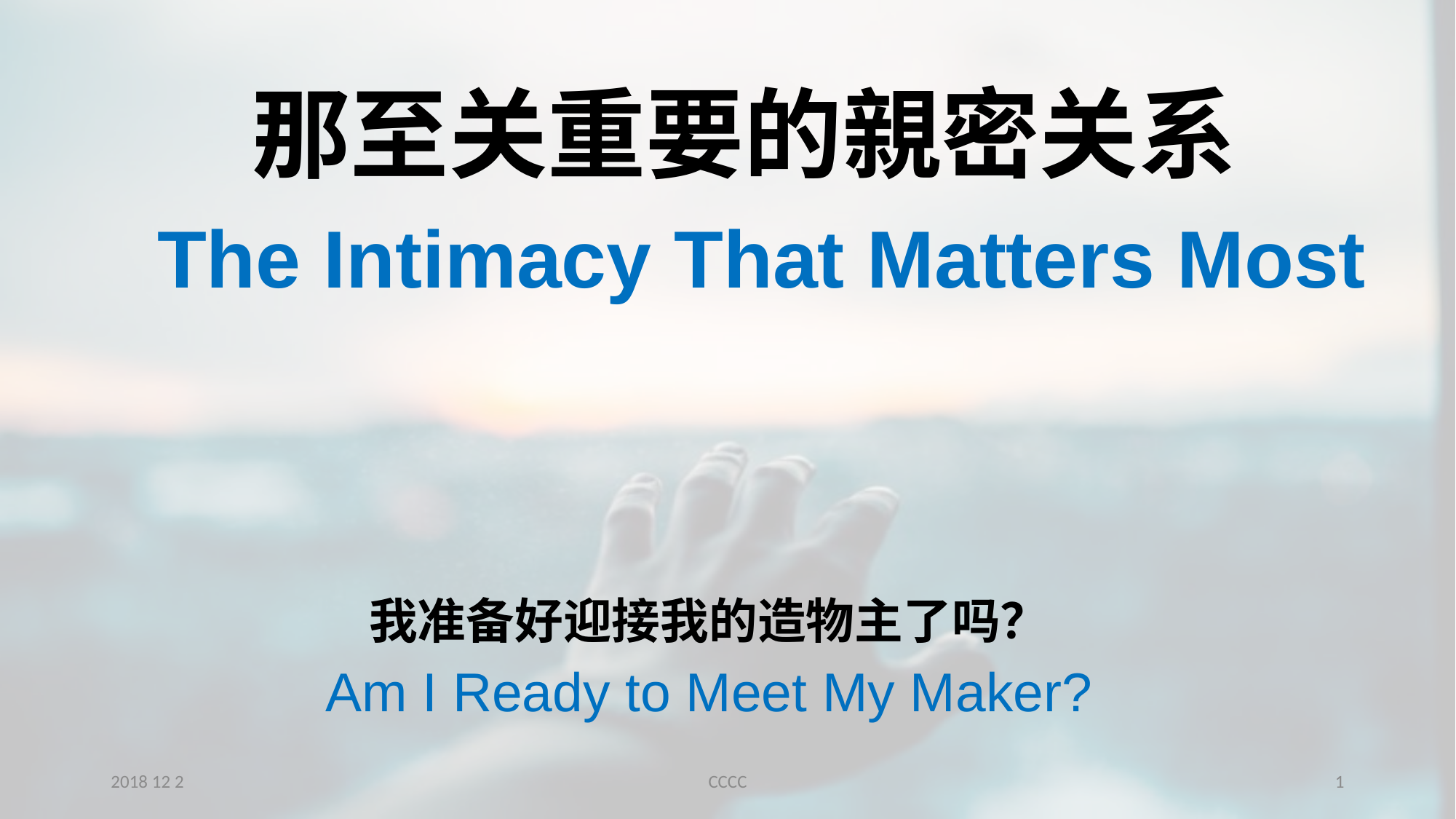

# 那至关重要的親密关系 The Intimacy That Matters Most
我准备好迎接我的造物主了吗？
Am I Ready to Meet My Maker?
2018 12 2
CCCC
1